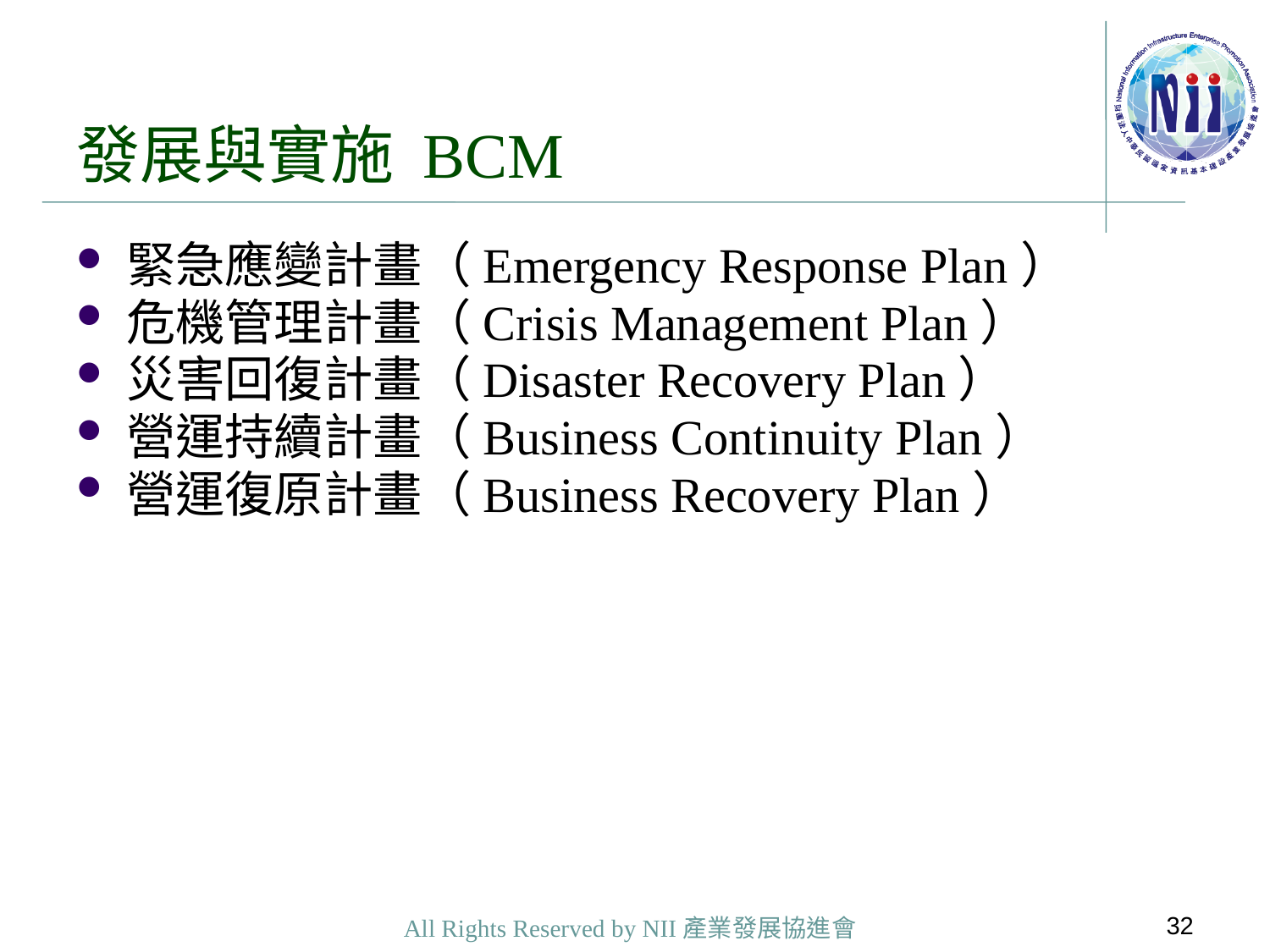

# 發展與實施 BCM
緊急應變計畫（Emergency Response Plan）
危機管理計畫（Crisis Management Plan）
災害回復計畫（Disaster Recovery Plan）
營運持續計畫（Business Continuity Plan）
營運復原計畫（Business Recovery Plan）
32
All Rights Reserved by NII產業發展協進會